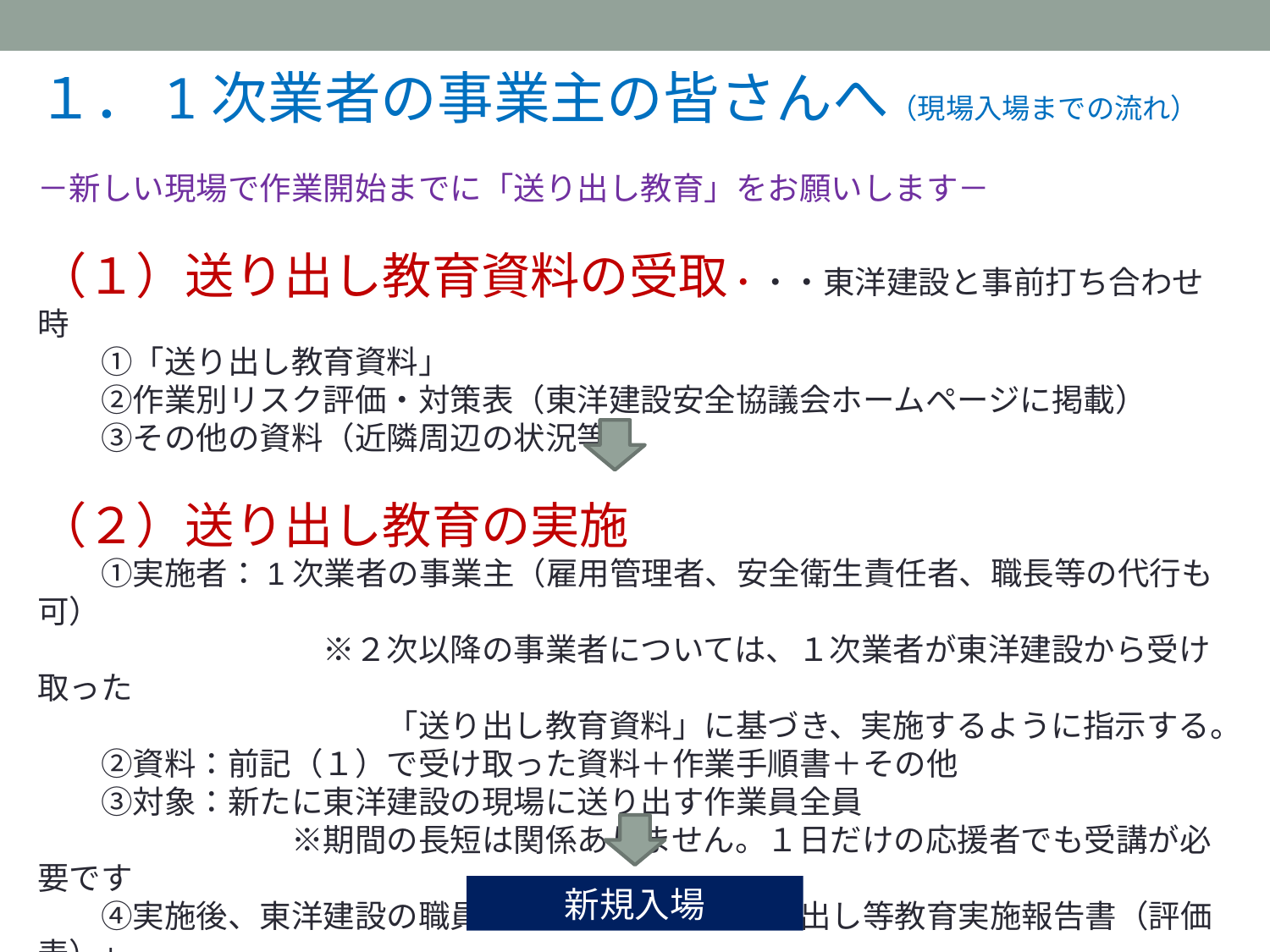

１．1次業者の事業主の皆さんへ（現場入場までの流れ）

－新しい現場で作業開始までに「送り出し教育」をお願いします－

（１）送り出し教育資料の受取・・・東洋建設と事前打ち合わせ時
　　①「送り出し教育資料」
　　②作業別リスク評価・対策表（東洋建設安全協議会ホームページに掲載）
　　③その他の資料（近隣周辺の状況等）

（２）送り出し教育の実施
　　①実施者：1次業者の事業主（雇用管理者、安全衛生責任者、職長等の代行も可）
　　　　　　　　　※２次以降の事業者については、１次業者が東洋建設から受け取った
　　　　　　　　　　　「送り出し教育資料」に基づき、実施するように指示する。
　　②資料：前記（１）で受け取った資料＋作業手順書＋その他
　　③対象：新たに東洋建設の現場に送り出す作業員全員
　　　　　　　　※期間の長短は関係ありません。１日だけの応援者でも受講が必要です
　　④実施後、東洋建設の職員に「新規入場時・送り出し等教育実施報告書（評価表）」
　　　　にて実施結果を報告してください。

新規入場